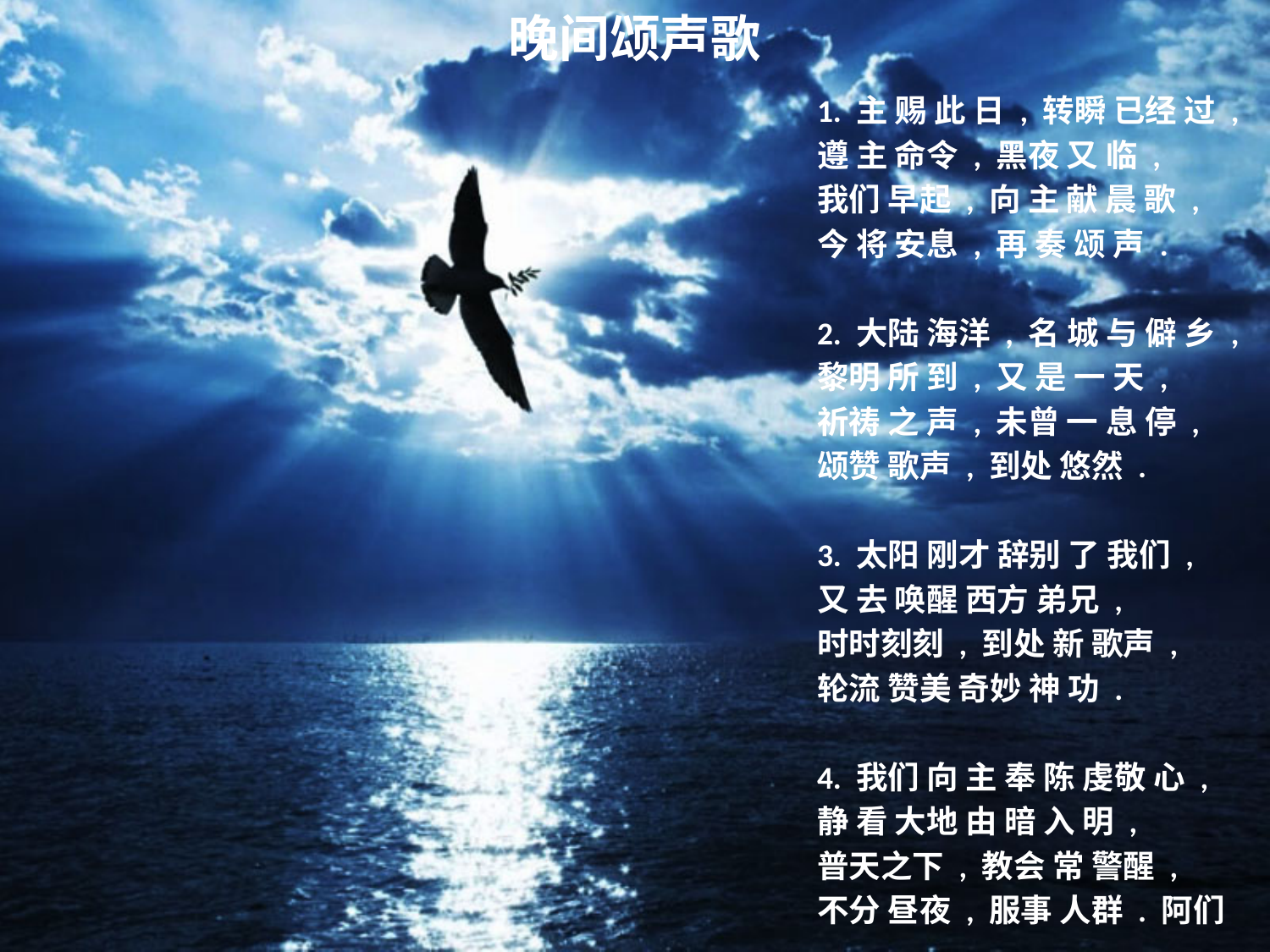

# 晚间颂声歌
1. 主 赐 此 日 , 转瞬 已经 过 ,
遵 主 命令 , 黑夜 又 临 ,
我们 早起 , 向 主 献 晨 歌 ,
今 将 安息 , 再 奏 颂 声 .

2. 大陆 海洋 , 名 城 与 僻 乡 ,
黎明 所 到 , 又 是 一 天 ,
祈祷 之 声 , 未曾 一 息 停 ,
颂赞 歌声 , 到处 悠然 .

3. 太阳 刚才 辞别 了 我们 ,
又 去 唤醒 西方 弟兄 ,
时时刻刻 , 到处 新 歌声 ,
轮流 赞美 奇妙 神 功 .

4. 我们 向 主 奉 陈 虔敬 心 ,
静 看 大地 由 暗 入 明 ,
普天之下 , 教会 常 警醒 ,
不分 昼夜 , 服事 人群 . 阿们